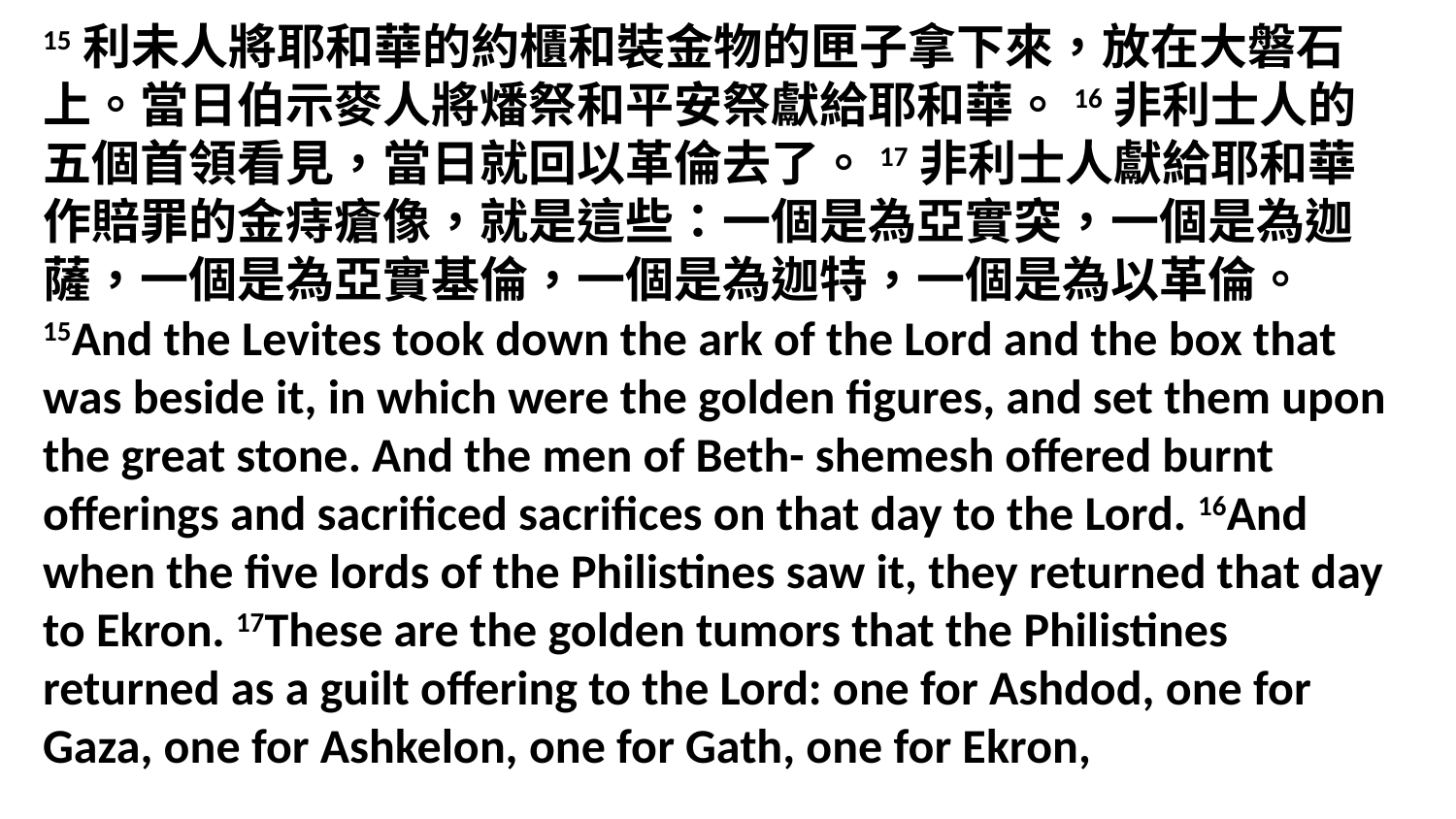

15利未人將耶和華的約櫃和裝金物的匣子拿下來，放在大磐石上。當日伯示麥人將燔祭和平安祭獻給耶和華。16非利士人的五個首領看見，當日就回以革倫去了。17非利士人獻給耶和華作賠罪的金痔瘡像，就是這些：一個是為亞實突，一個是為迦薩，一個是為亞實基倫，一個是為迦特，一個是為以革倫。
15And the Levites took down the ark of the Lord and the box that was beside it, in which were the golden figures, and set them upon the great stone. And the men of Beth- shemesh offered burnt offerings and sacrificed sacrifices on that day to the Lord. 16And when the five lords of the Philistines saw it, they returned that day to Ekron. 17These are the golden tumors that the Philistines returned as a guilt offering to the Lord: one for Ashdod, one for Gaza, one for Ashkelon, one for Gath, one for Ekron,